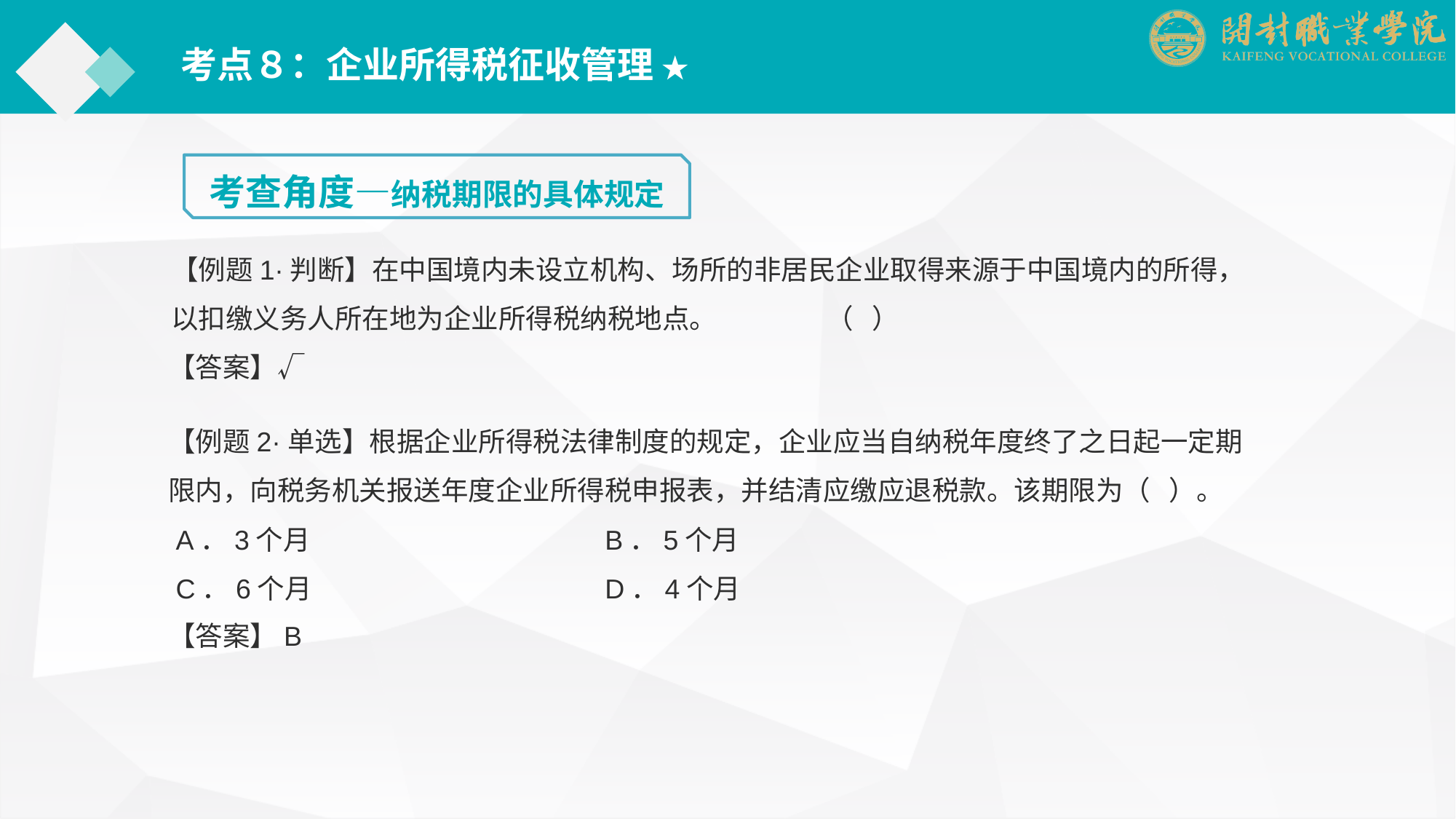

考点８：企业所得税征收管理 ★

考查角度—纳税期限的具体规定
【例题1·判断】在中国境内未设立机构、场所的非居民企业取得来源于中国境内的所得，以扣缴义务人所在地为企业所得税纳税地点。	（   ）
【答案】√
【例题2·单选】根据企业所得税法律制度的规定，企业应当自纳税年度终了之日起一定期限内，向税务机关报送年度企业所得税申报表，并结清应缴应退税款。该期限为（   ）。
 A．3个月			B．5个月
 C．6个月			D．4个月
【答案】B